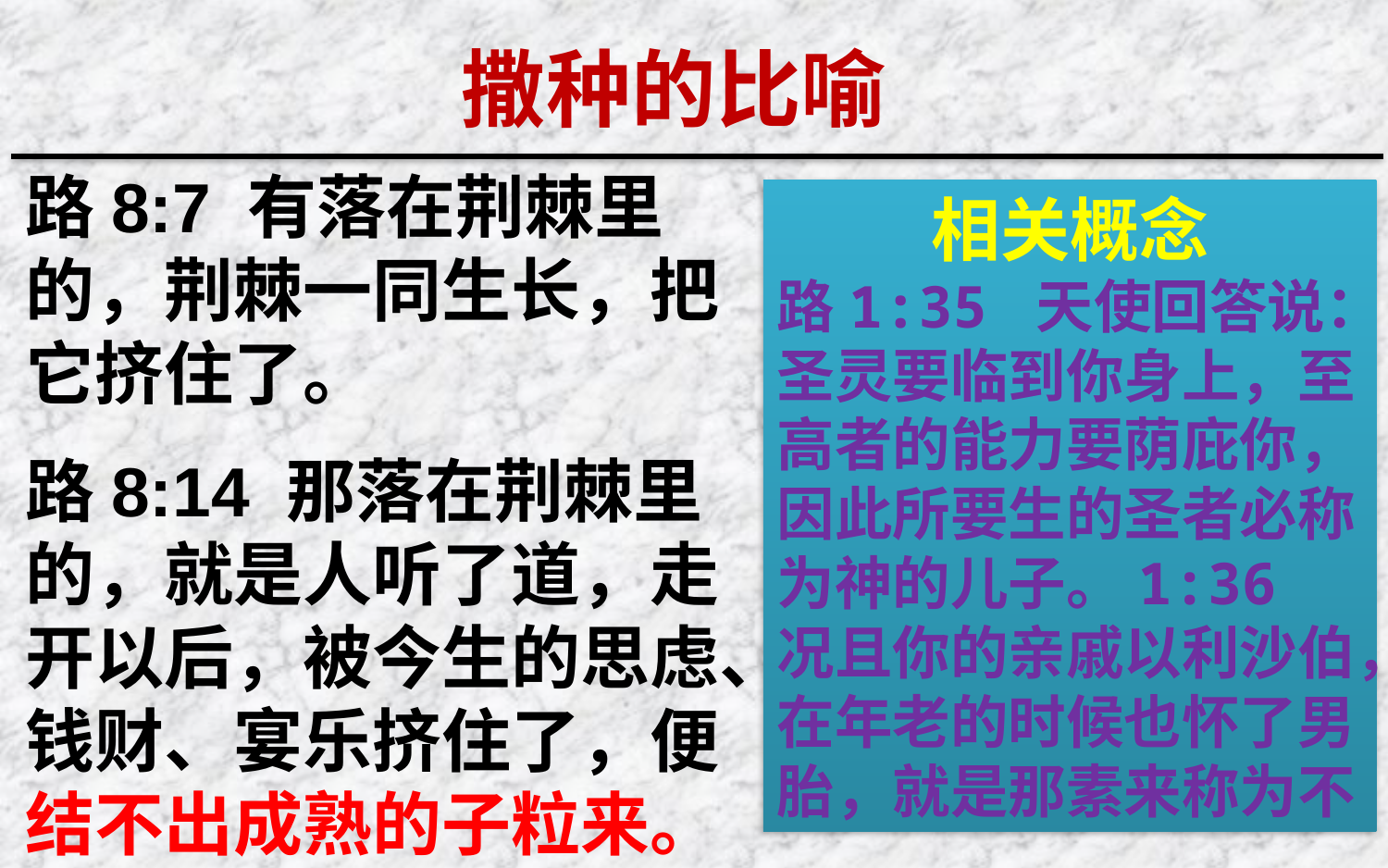

撒种的比喻
路8:7 有落在荆棘里的，荆棘一同生长，把它挤住了。
路8:14 那落在荆棘里的，就是人听了道，走开以后，被今生的思虑、钱财、宴乐挤住了，便结不出成熟的子粒来。
相关概念
路1:35 天使回答说：圣灵要临到你身上，至高者的能力要荫庇你，因此所要生的圣者必称为神的儿子。1:36 况且你的亲戚以利沙伯，在年老的时候也怀了男胎，就是那素来称为不